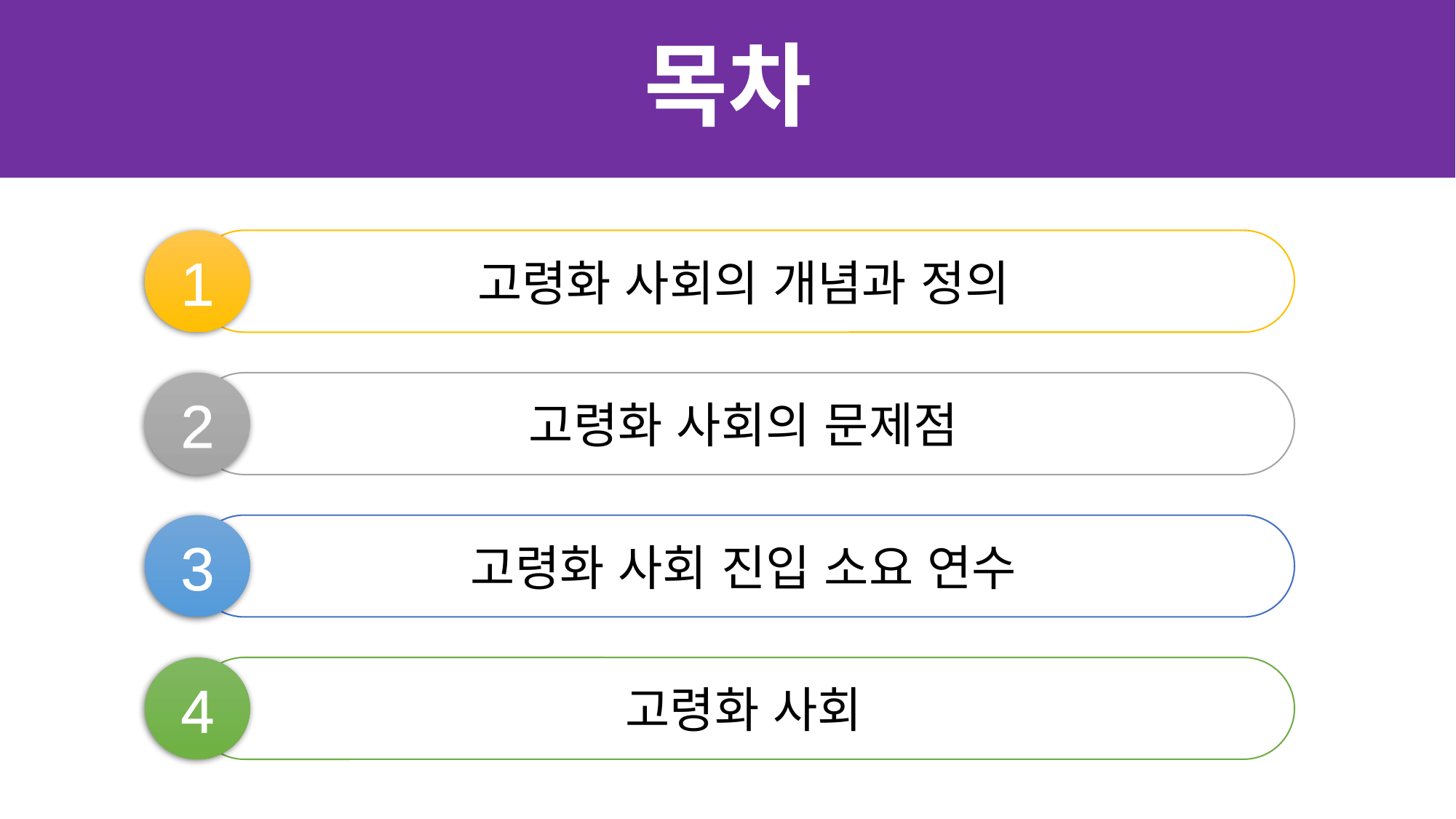

# 목차
1
고령화 사회의 개념과 정의
2
고령화 사회의 문제점
3
고령화 사회 진입 소요 연수
4
고령화 사회